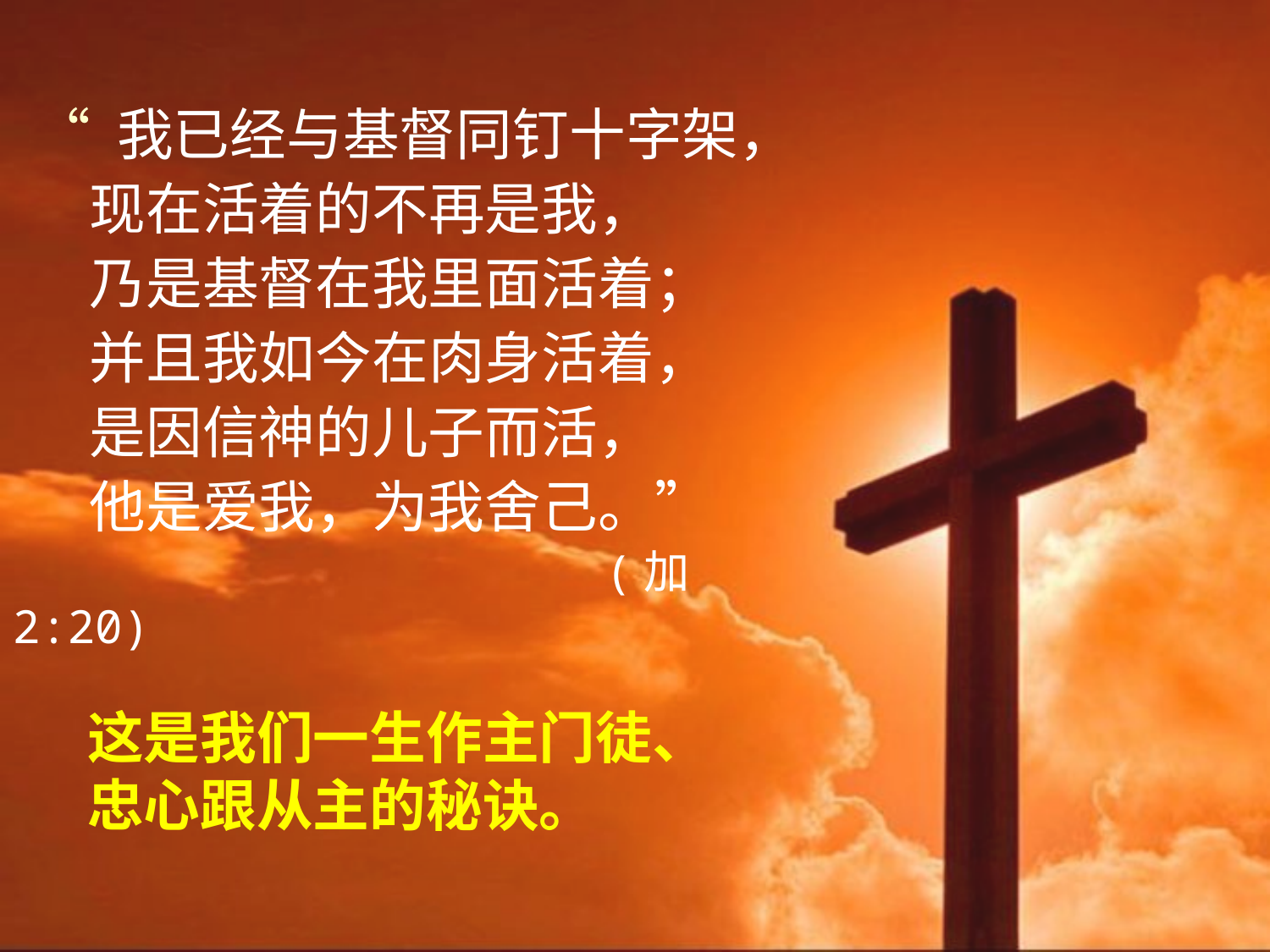

“ 我已经与基督同钉十字架，
     现在活着的不再是我，
     乃是基督在我里面活着；
     并且我如今在肉身活着，
     是因信神的儿子而活，
     他是爱我，为我舍己。”
                    (加2:20)
这是我们一生作主门徒、
忠心跟从主的秘诀。